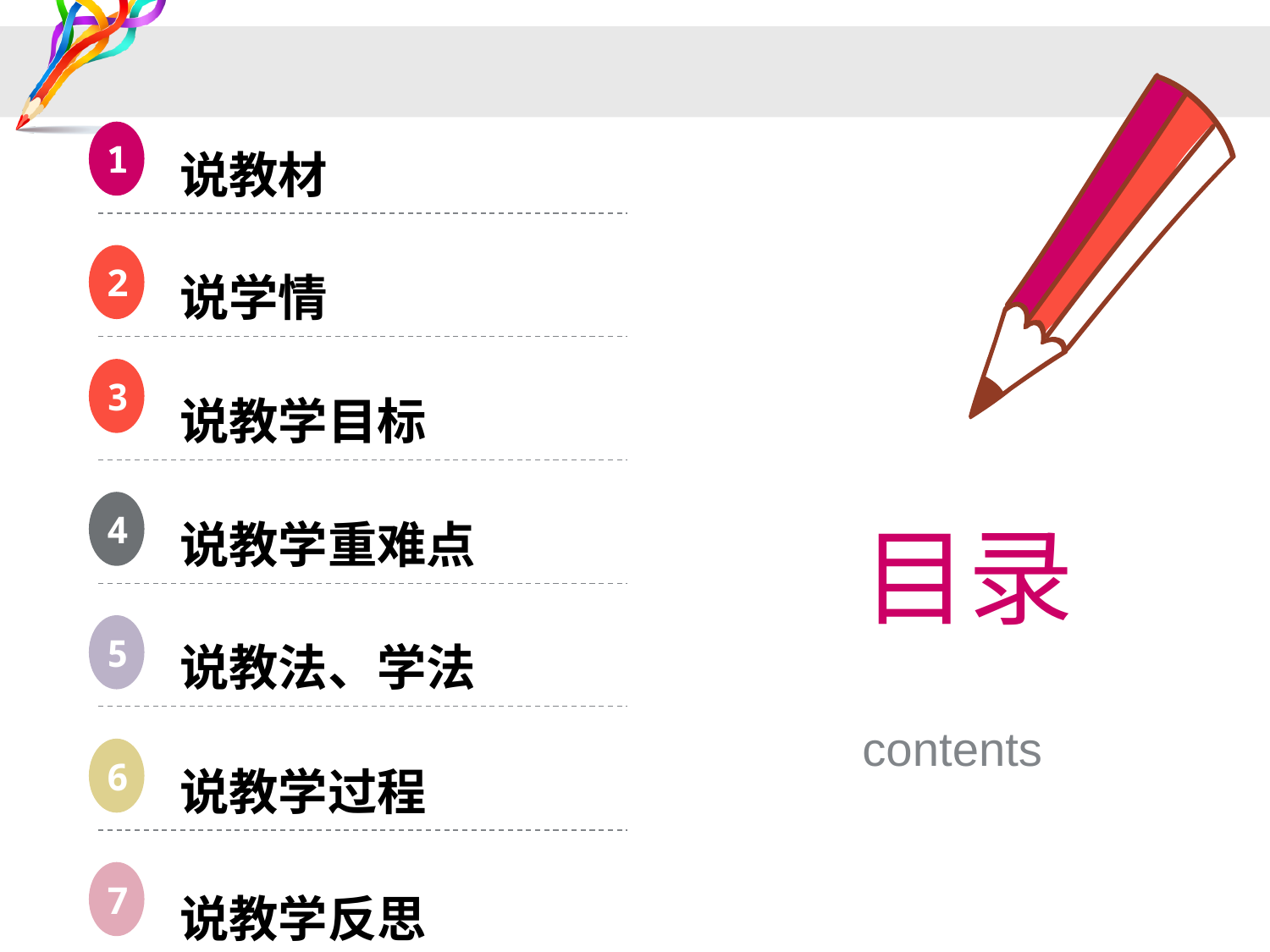

说教材
1
说学情
2
说教学目标
3
3
说教学重难点
4
目录
说教法、学法
5
contents
说教学过程
6
说教学反思
7